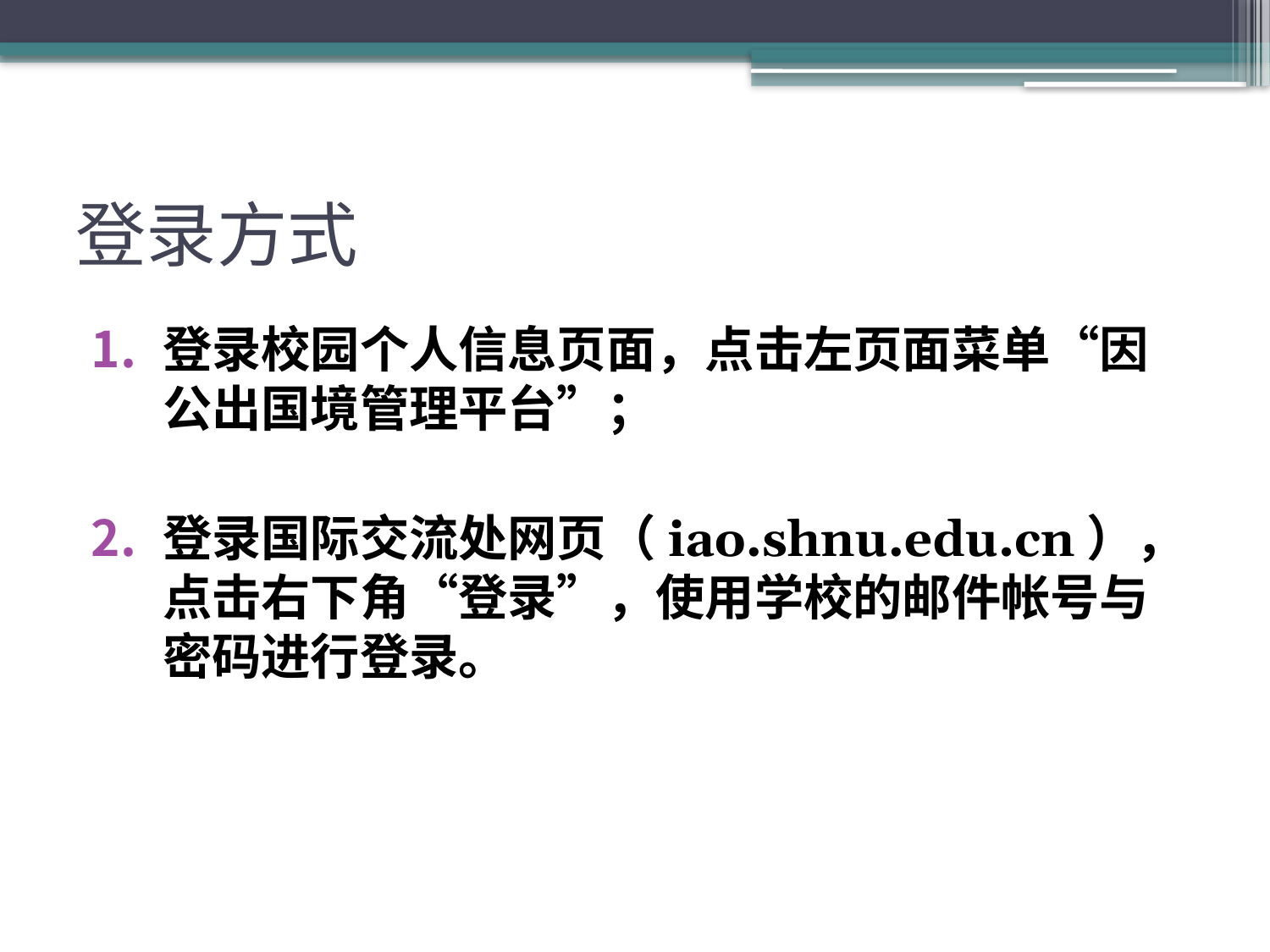

# 登录方式
登录校园个人信息页面，点击左页面菜单“因公出国境管理平台”；

登录国际交流处网页（iao.shnu.edu.cn），点击右下角“登录”，使用学校的邮件帐号与密码进行登录。